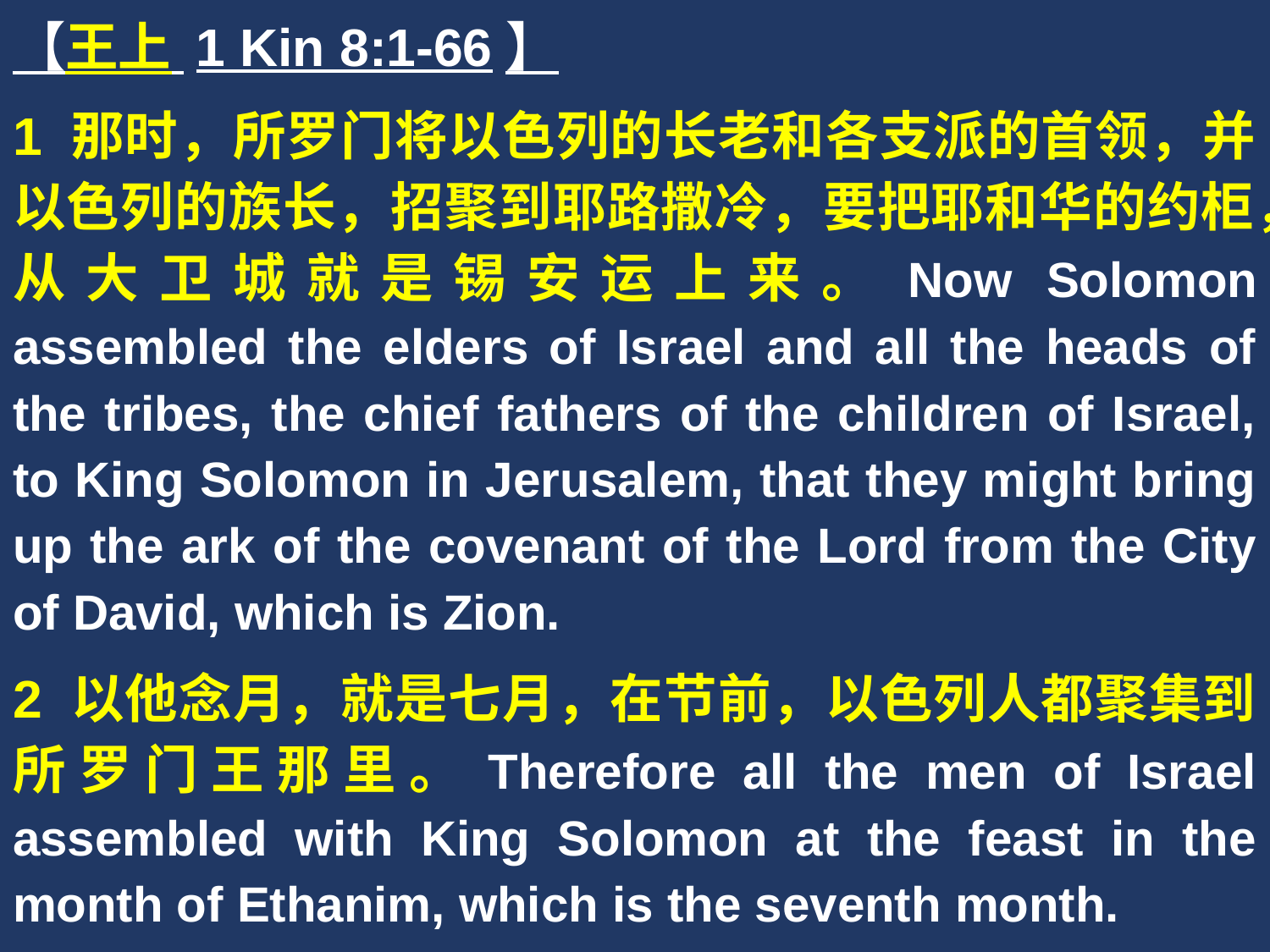

【王上 1 Kin 8:1-66】
1 那时，所罗门将以色列的长老和各支派的首领，并以色列的族长，招聚到耶路撒冷，要把耶和华的约柜，从大卫城就是锡安运上来。Now Solomon assembled the elders of Israel and all the heads of the tribes, the chief fathers of the children of Israel, to King Solomon in Jerusalem, that they might bring up the ark of the covenant of the Lord from the City of David, which is Zion.
2 以他念月，就是七月，在节前，以色列人都聚集到所罗门王那里。Therefore all the men of Israel assembled with King Solomon at the feast in the month of Ethanim, which is the seventh month.